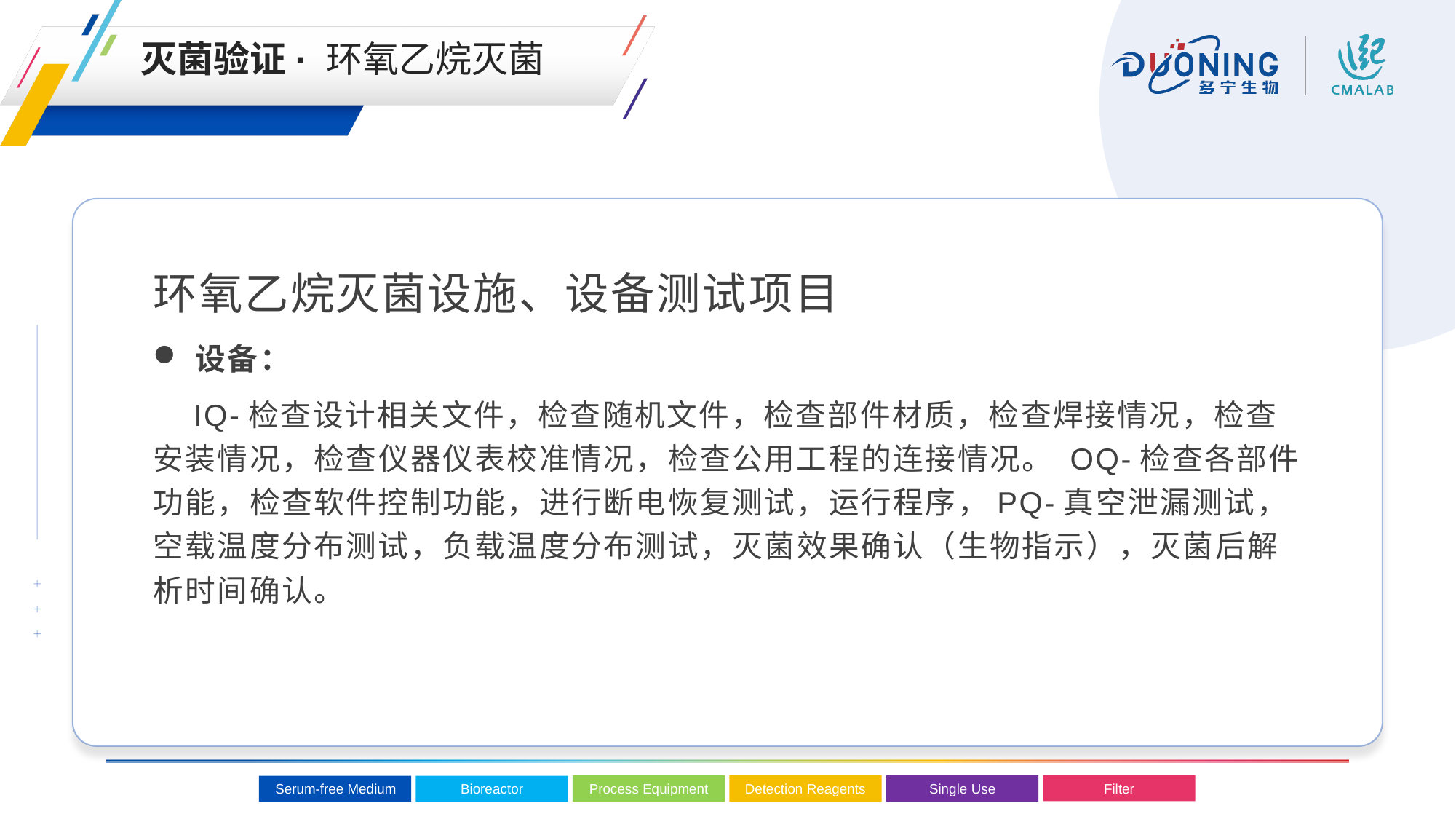

灭菌验证· 环氧乙烷灭菌

环氧乙烷灭菌设施、设备测试项目
设备：
    IQ-检查设计相关文件，检查随机文件，检查部件材质，检查焊接情况，检查安装情况，检查仪器仪表校准情况，检查公用工程的连接情况。 OQ-检查各部件功能，检查软件控制功能，进行断电恢复测试，运行程序，PQ-真空泄漏测试，空载温度分布测试，负载温度分布测试，灭菌效果确认（生物指示），灭菌后解析时间确认。